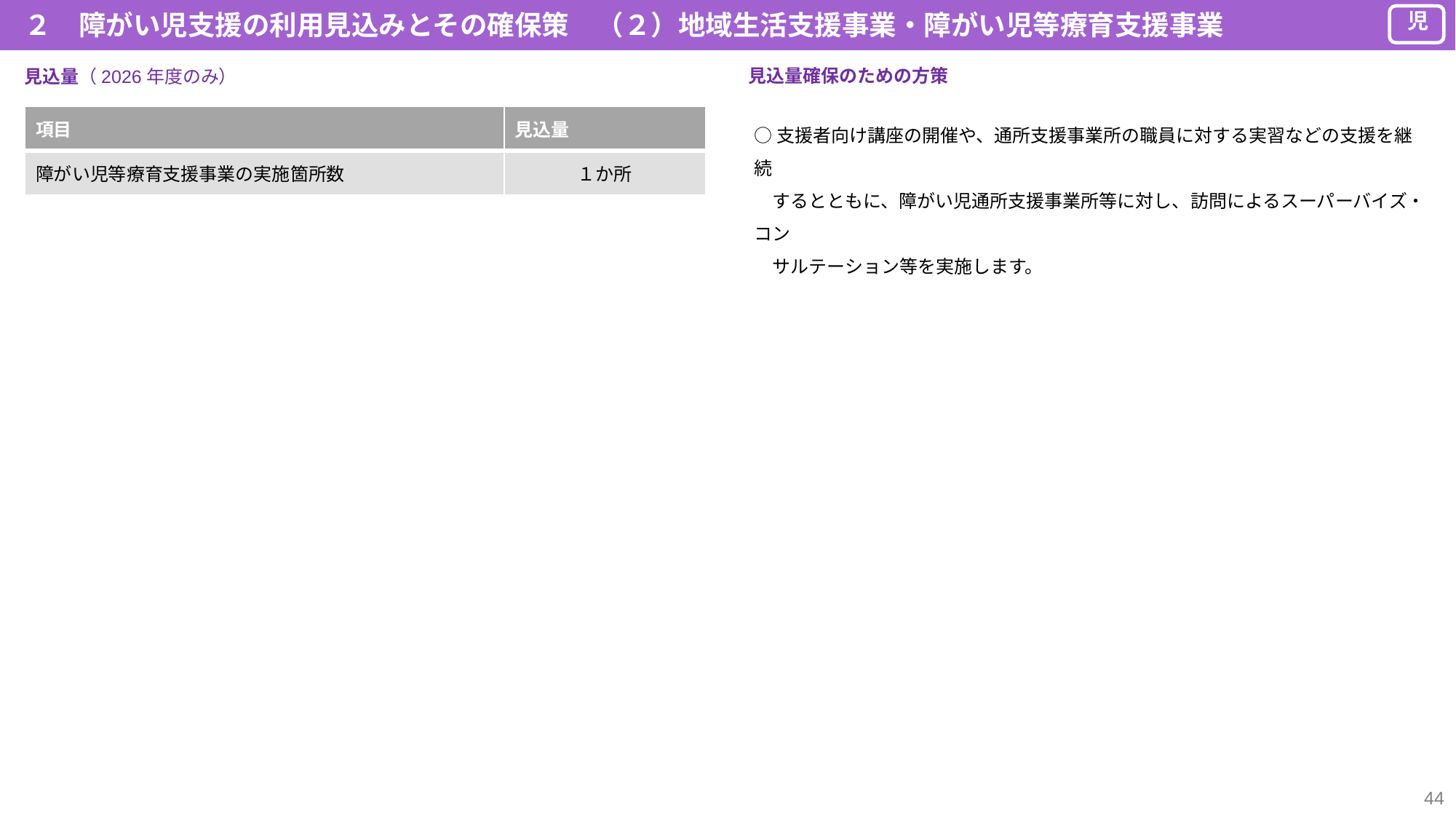

２　障がい児支援の利用見込みとその確保策　（２）地域生活支援事業・障がい児等療育支援事業
児

見込量確保のための方策
見込量（2026年度のみ）
| 項目 | 見込量 |
| --- | --- |
| 障がい児等療育支援事業の実施箇所数 | １か所 |
○支援者向け講座の開催や、通所支援事業所の職員に対する実習などの支援を継続
　するとともに、障がい児通所支援事業所等に対し、訪問によるスーパーバイズ・コン
　サルテーション等を実施します。
44